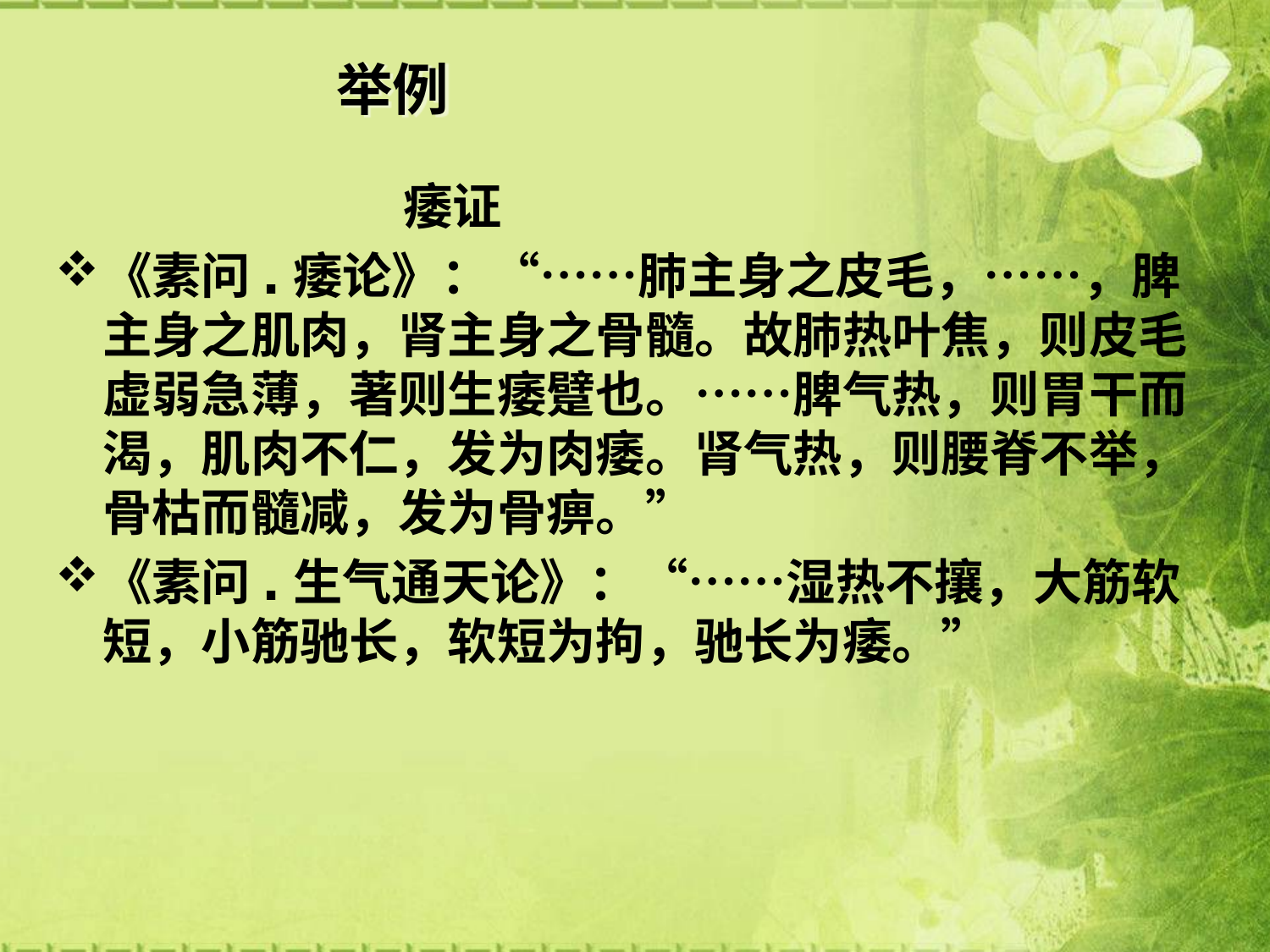

# 举例
                              痿证
《素问.痿论》：“……肺主身之皮毛，……，脾主身之肌肉，肾主身之骨髓。故肺热叶焦，则皮毛虚弱急薄，著则生痿躄也。……脾气热，则胃干而渴，肌肉不仁，发为肉痿。肾气热，则腰脊不举，骨枯而髓减，发为骨痹。”
《素问.生气通天论》：“……湿热不攘，大筋软短，小筋驰长，软短为拘，驰长为痿。”